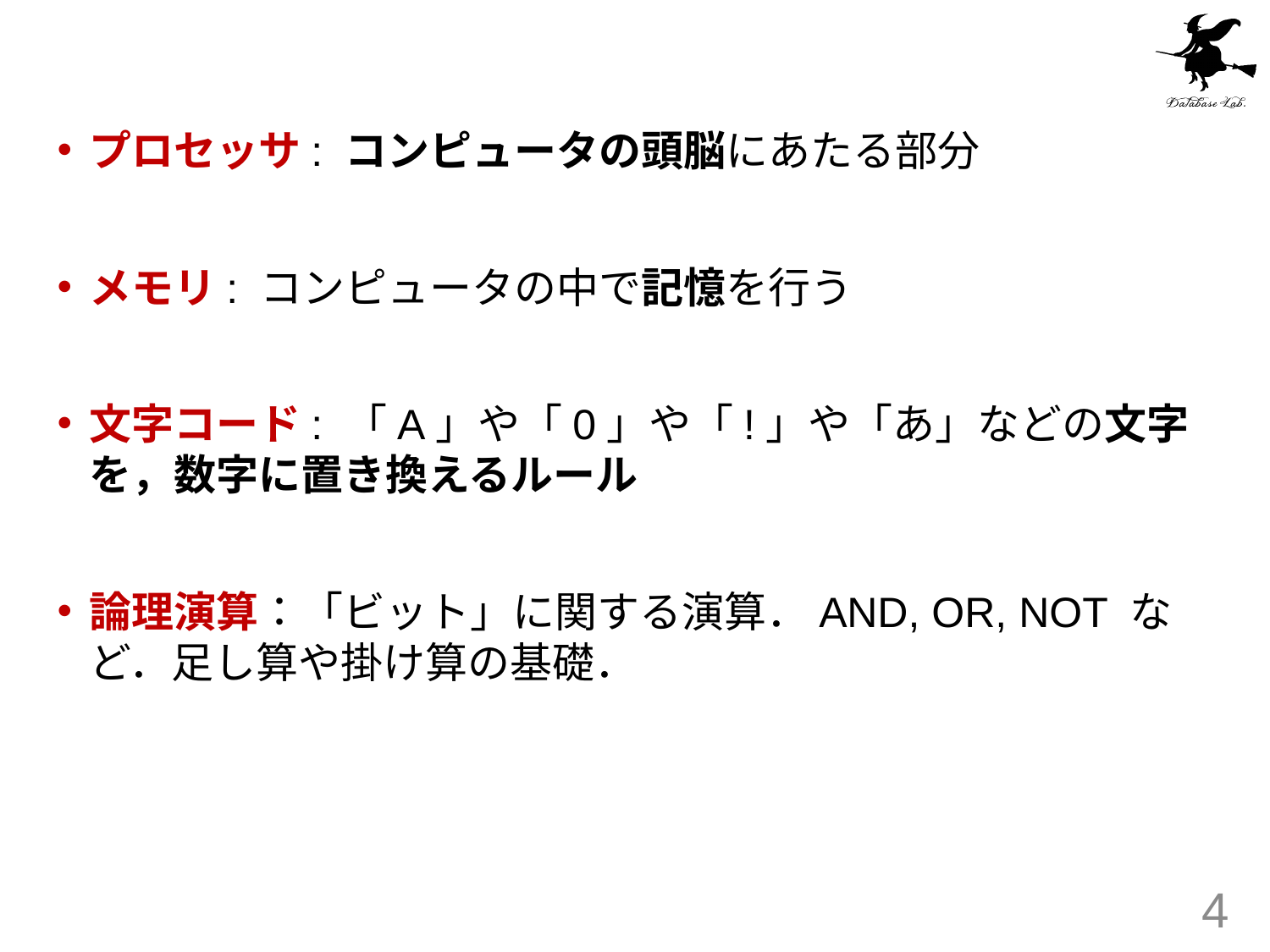

#
プロセッサ: コンピュータの頭脳にあたる部分

メモリ: コンピュータの中で記憶を行う

文字コード: 「A」や「0」や「!」や「あ」などの文字を，数字に置き換えるルール

論理演算：「ビット」に関する演算．AND, OR, NOT など．足し算や掛け算の基礎．
4